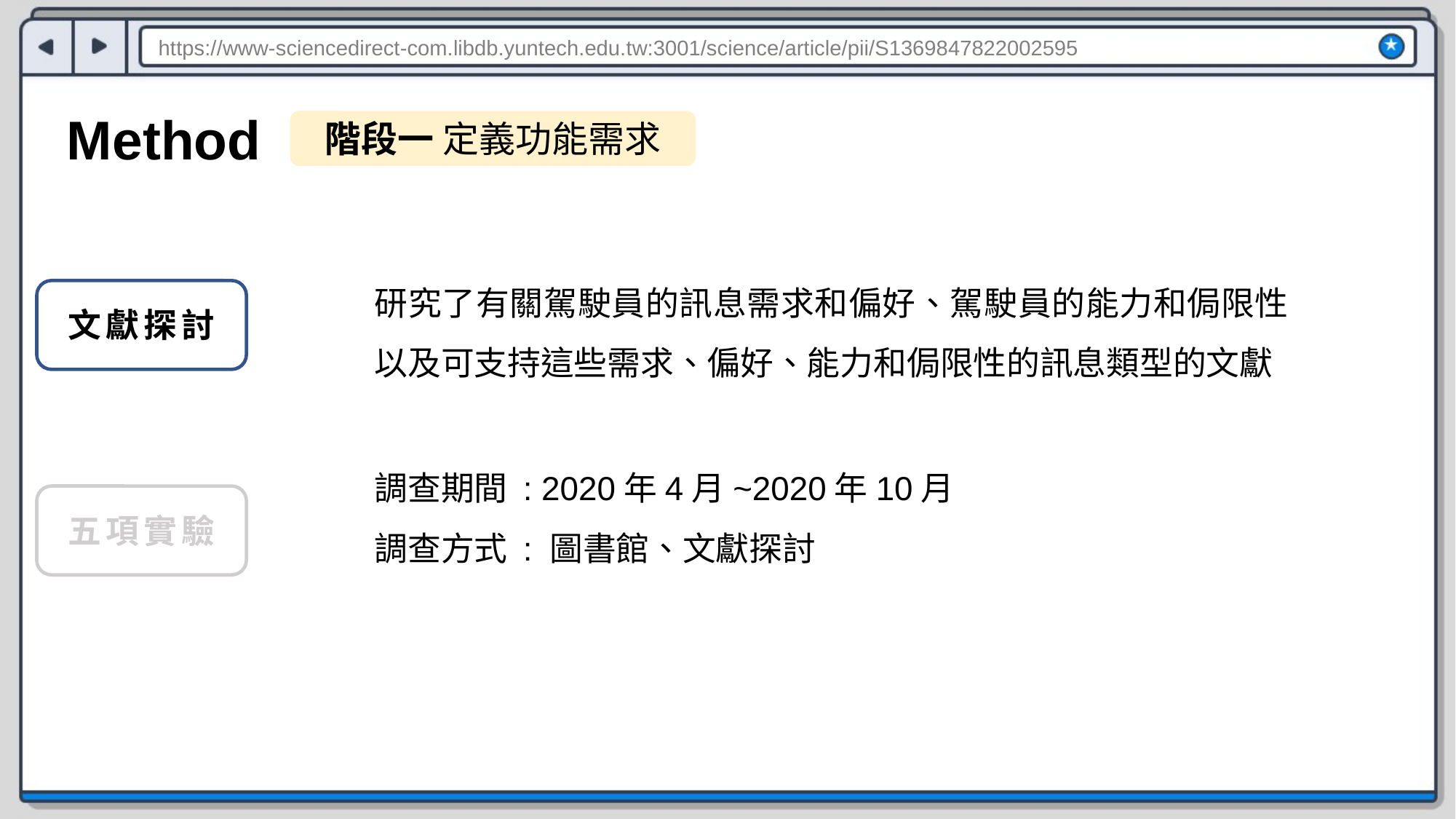

https://www-sciencedirect-com.libdb.yuntech.edu.tw:3001/science/article/pii/S1369847822002595
Method

階段一 定義功能需求
研究了有關駕駛員的訊息需求和偏好、駕駛員的能力和侷限性以及可支持這些需求、偏好、能力和侷限性的訊息類型的文獻

文獻探討
調查期間 : 2020年4月~2020年10月
調查方式 : 圖書館、文獻探討

五項實驗